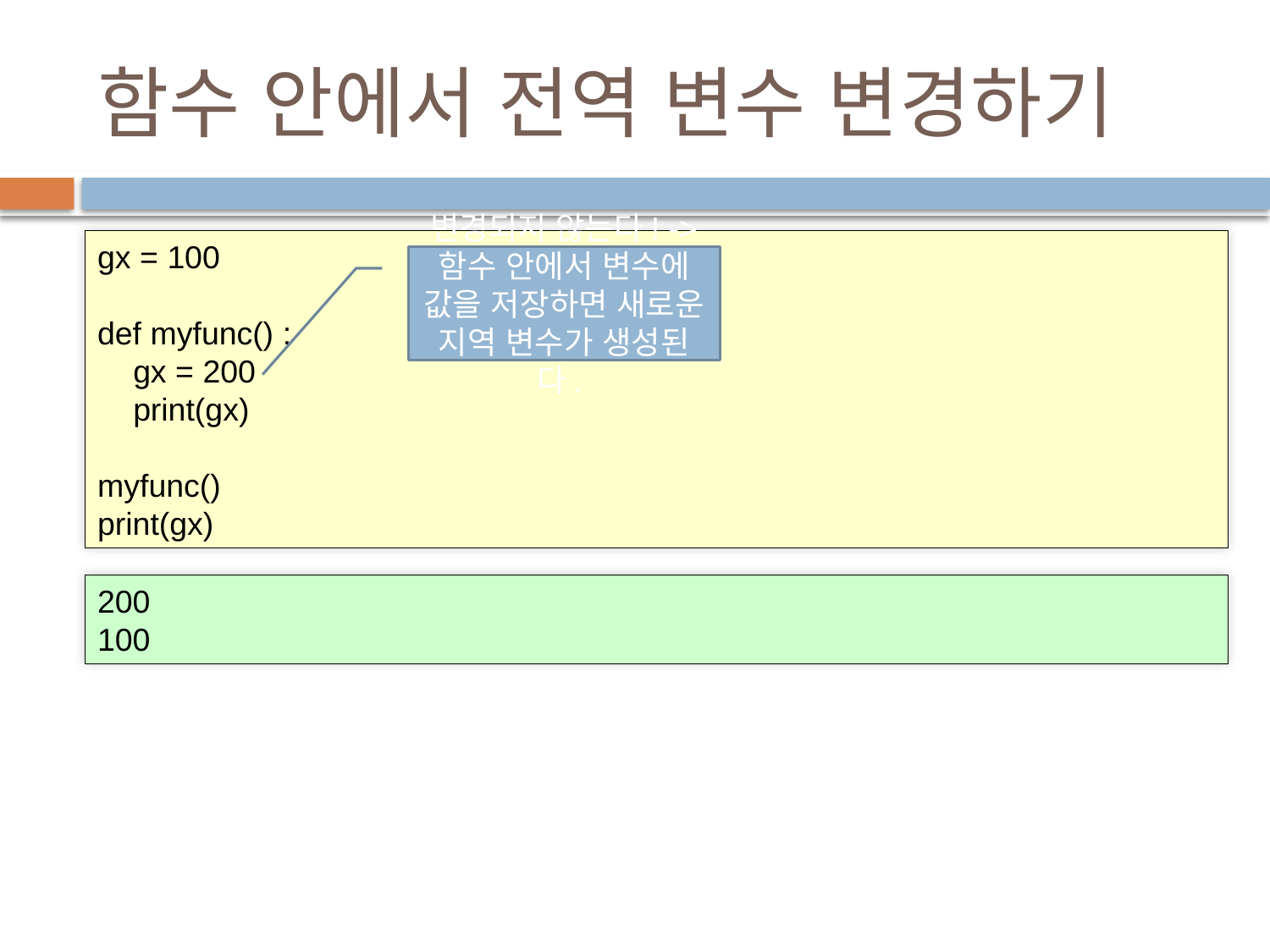

# 함수 안에서 전역 변수 변경하기

gx = 100

def myfunc() :
    gx = 200
    print(gx)

myfunc()
print(gx)
변경되지 않는다! -> 함수 안에서 변수에 값을 저장하면 새로운 지역 변수가 생성된다.
200
100